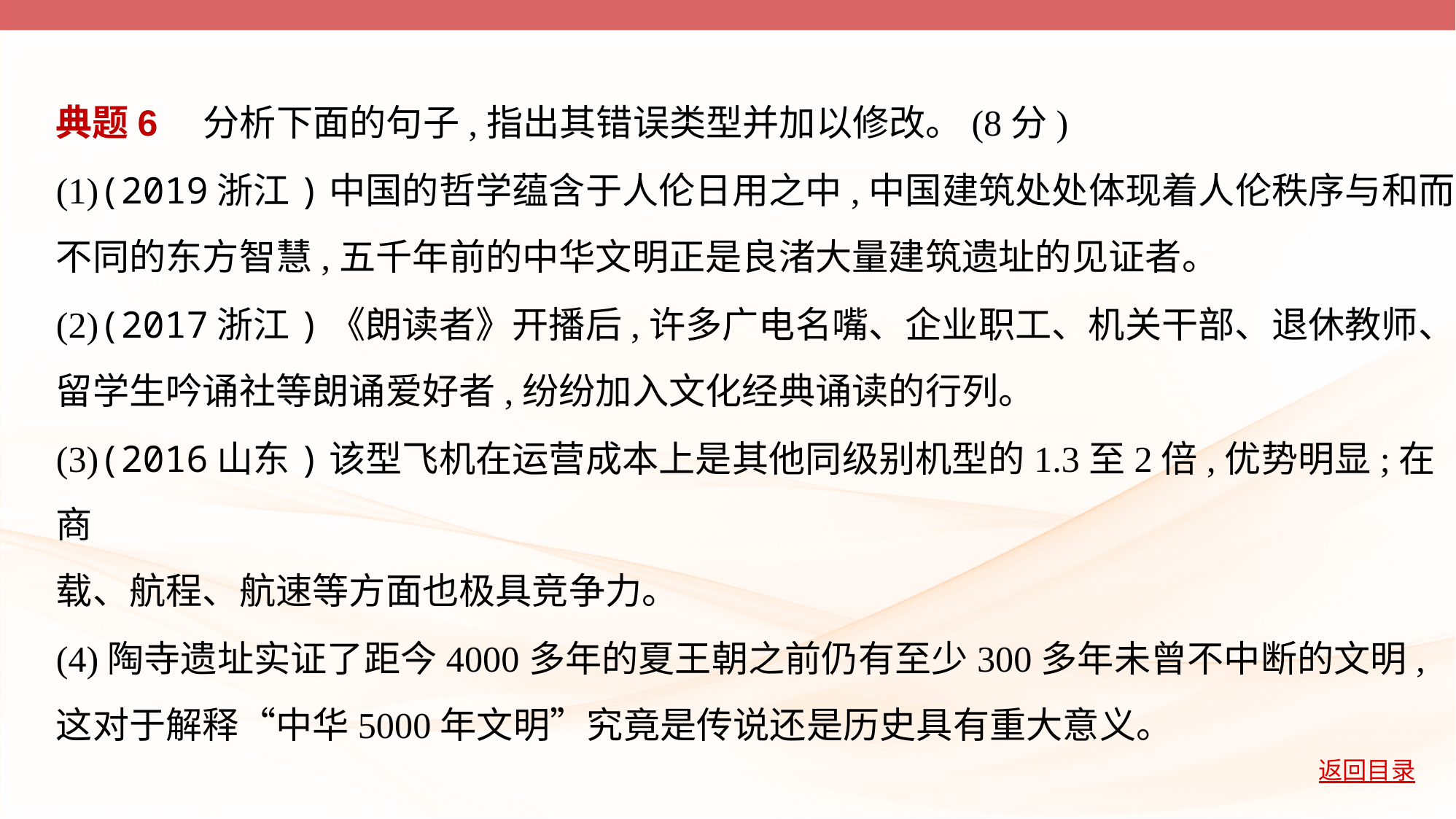

典题6　分析下面的句子,指出其错误类型并加以修改。(8分)
(1)(2019浙江)中国的哲学蕴含于人伦日用之中,中国建筑处处体现着人伦秩序与和而
不同的东方智慧,五千年前的中华文明正是良渚大量建筑遗址的见证者。
(2)(2017浙江)《朗读者》开播后,许多广电名嘴、企业职工、机关干部、退休教师、
留学生吟诵社等朗诵爱好者,纷纷加入文化经典诵读的行列。
(3)(2016山东)该型飞机在运营成本上是其他同级别机型的1.3至2倍,优势明显;在商
载、航程、航速等方面也极具竞争力。
(4)陶寺遗址实证了距今4000多年的夏王朝之前仍有至少300多年未曾不中断的文明,
这对于解释“中华5000年文明”究竟是传说还是历史具有重大意义。